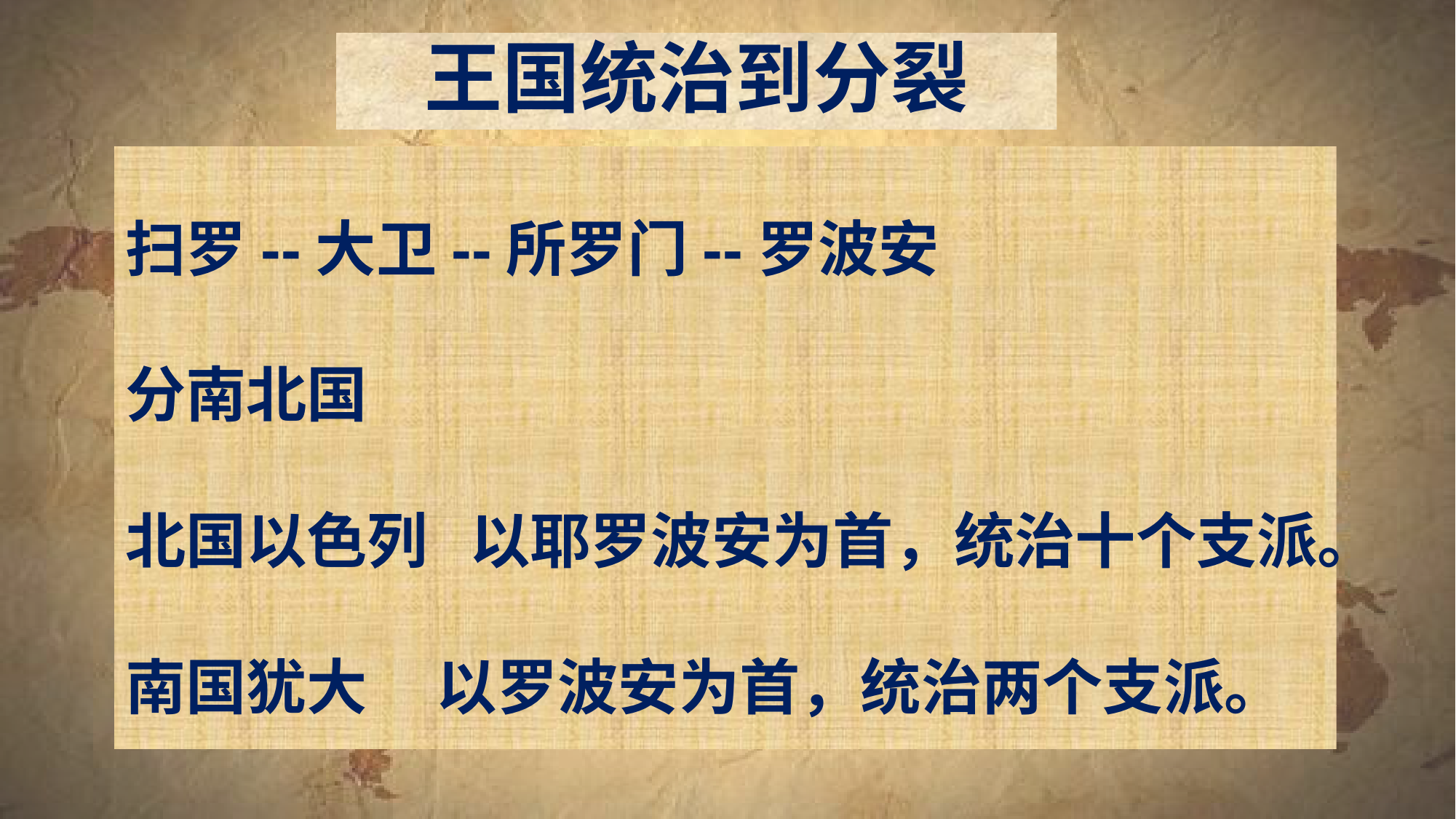

王国统治到分裂
扫罗--大卫--所罗门--罗波安
分南北国
北国以色列   以耶罗波安为首，统治十个支派。
南国犹大     以罗波安为首，统治两个支派。